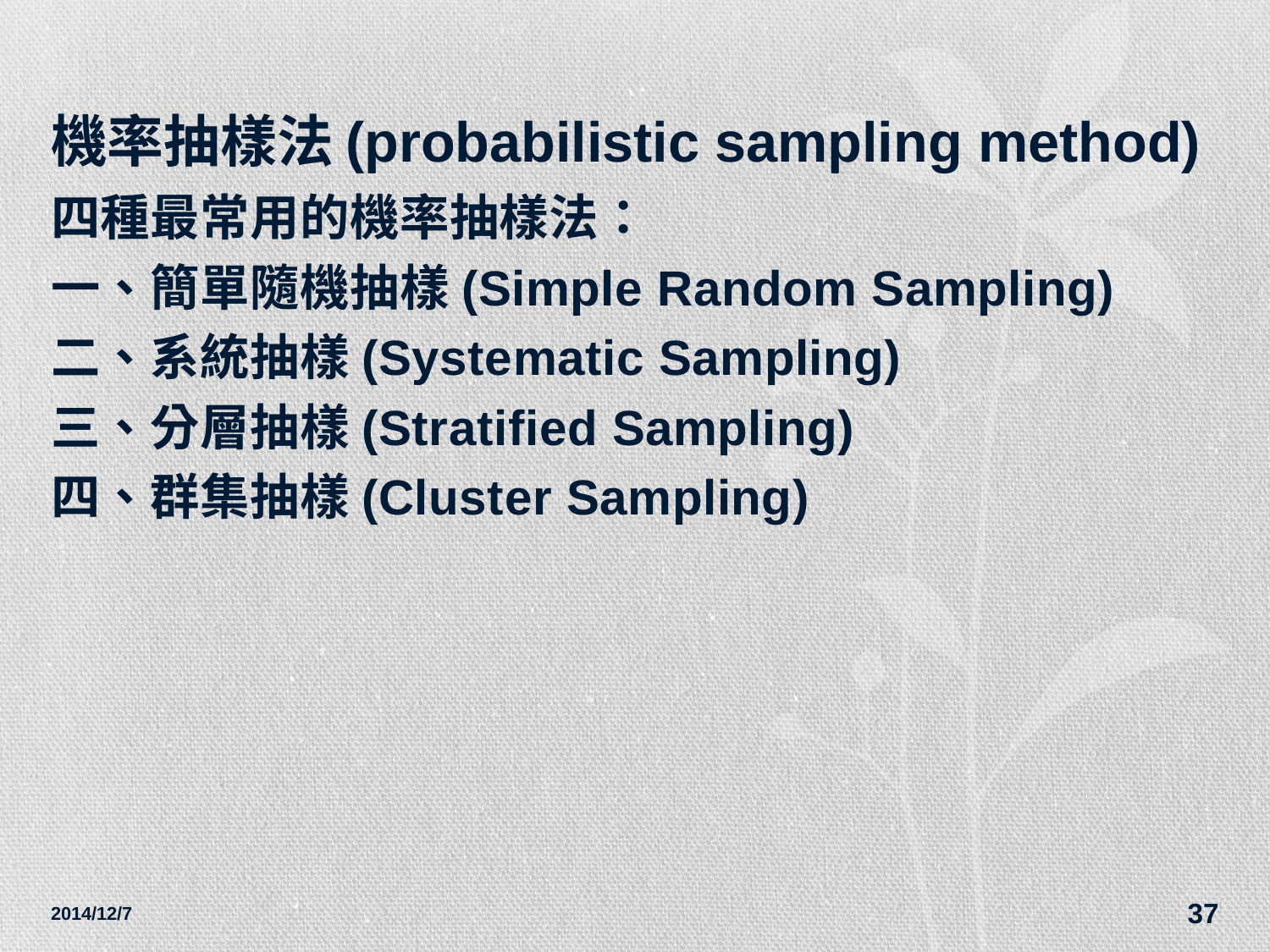

# 機率抽樣法(probabilistic sampling method)
四種最常用的機率抽樣法：
一、簡單隨機抽樣(Simple Random Sampling)
二、系統抽樣(Systematic Sampling)
三、分層抽樣(Stratified Sampling)
四、群集抽樣(Cluster Sampling)

2014/12/7
37